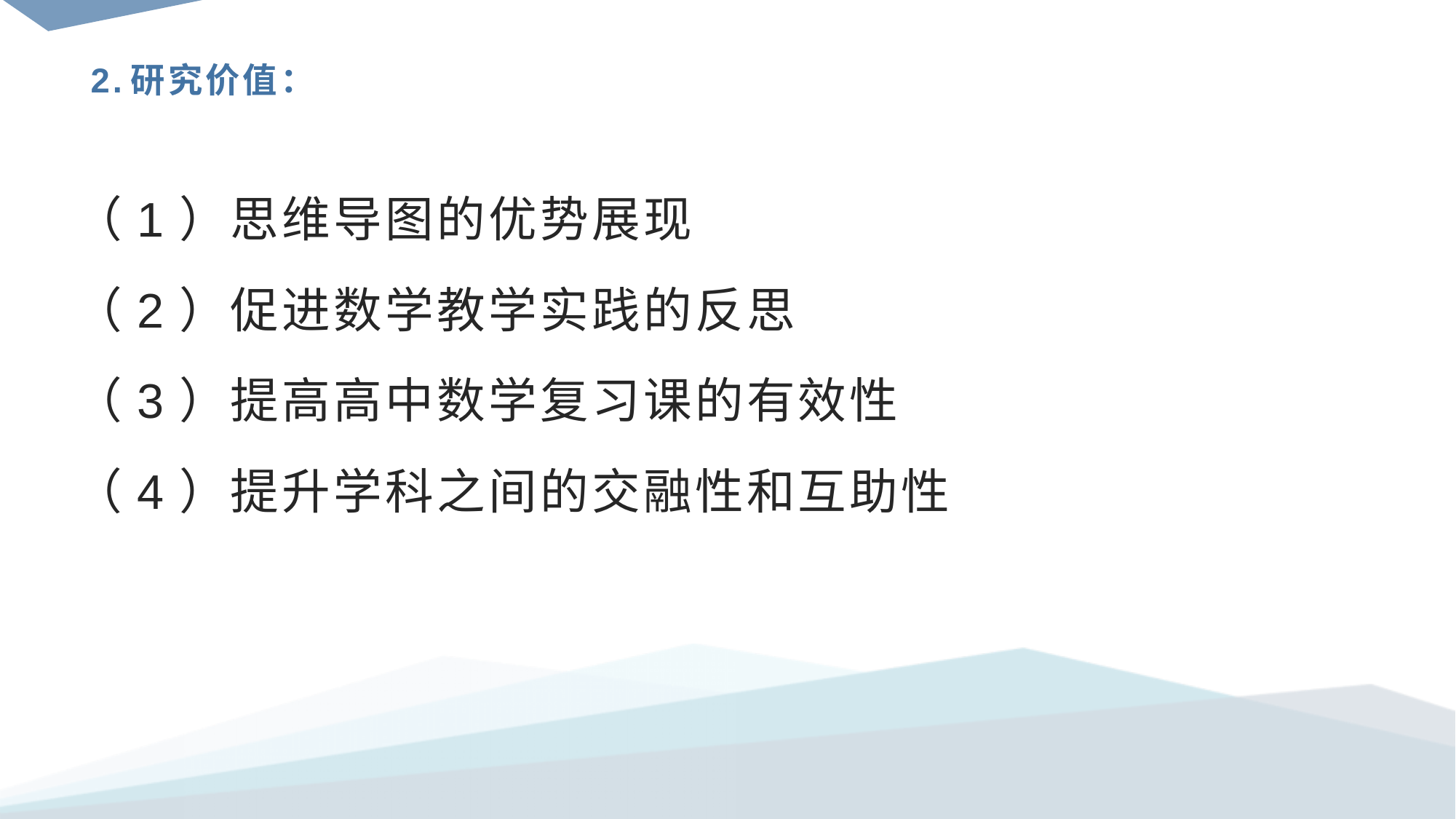

# 2.研究价值：
（1）思维导图的优势展现
（2）促进数学教学实践的反思
（3）提高高中数学复习课的有效性
（4）提升学科之间的交融性和互助性